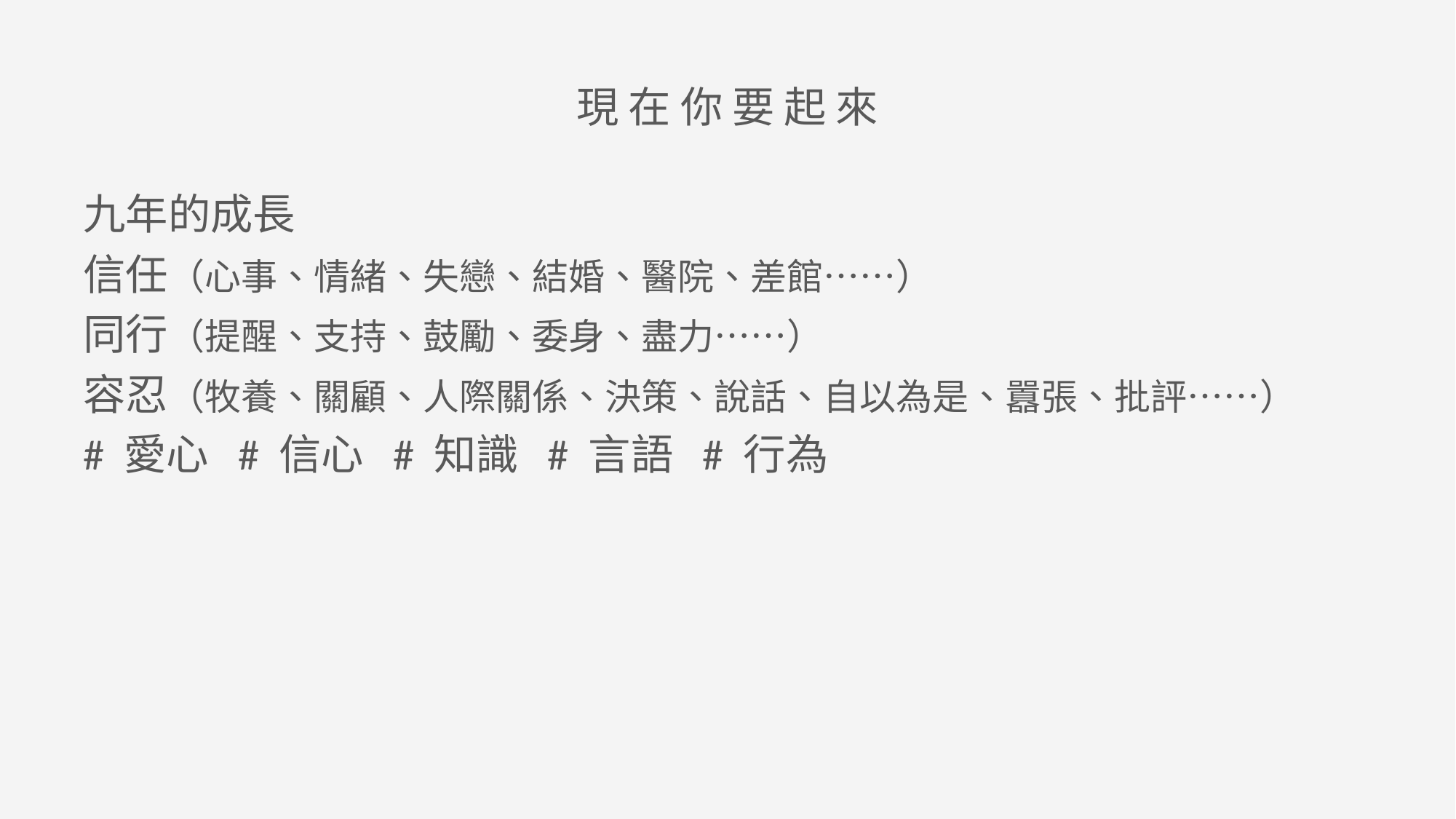

現 在 你 要 起 來
九年的成長
信任（心事、情緒、失戀、結婚、醫院、差館……）
同行（提醒、支持、鼓勵、委身、盡力……）
容忍（牧養、關顧、人際關係、決策、說話、自以為是、囂張、批評……）
# 愛心  # 信心  # 知識  # 言語  # 行為